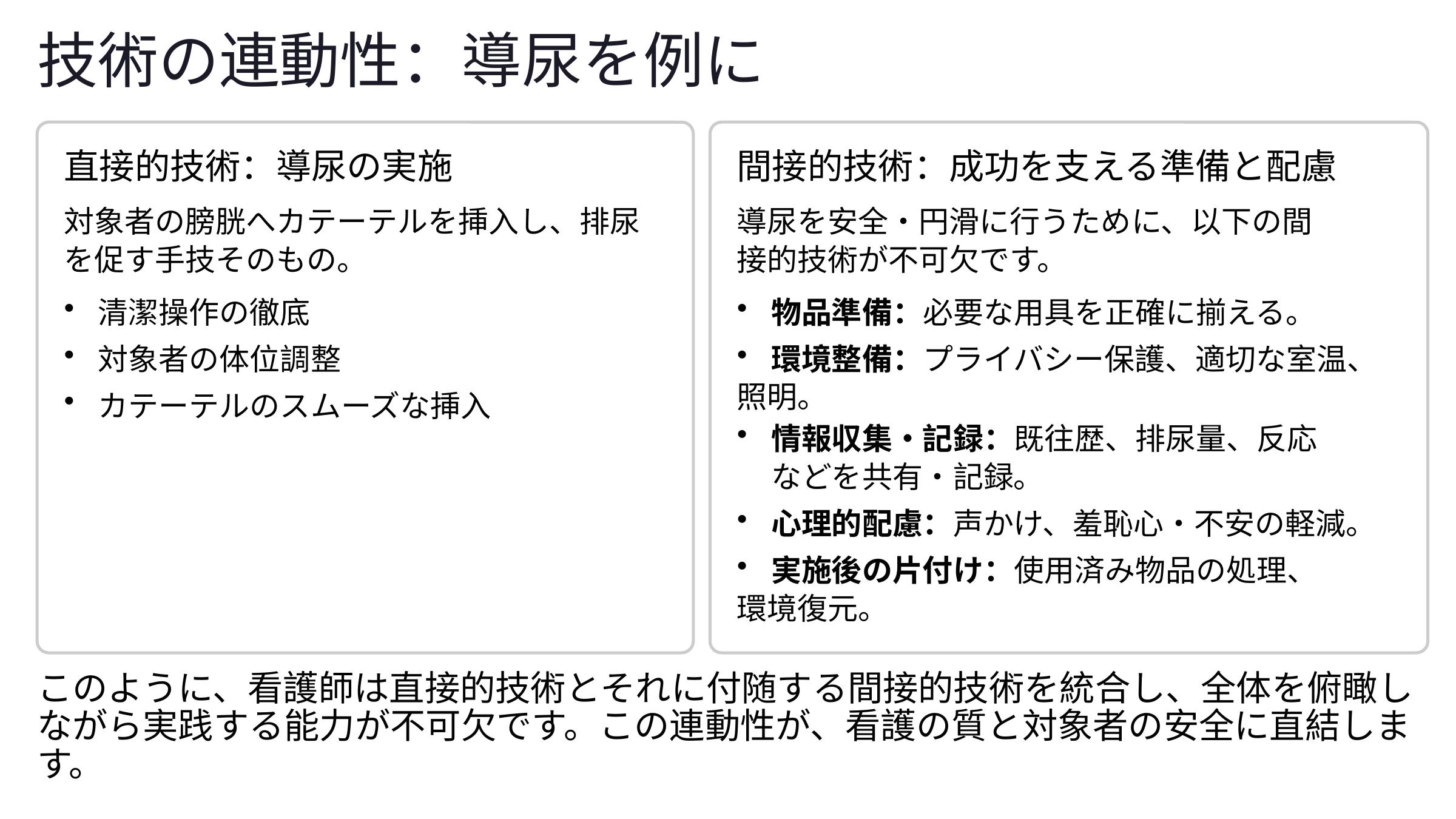

技術の連動性：導尿を例に

直接的技術：導尿の実施
間接的技術：成功を支える準備と配慮
対象者の膀胱へカテーテルを挿入し、排尿を促す手技そのもの。
導尿を安全・円滑に行うために、以下の間接的技術が不可欠です。
清潔操作の徹底
物品準備：必要な用具を正確に揃える。
対象者の体位調整
環境整備：プライバシー保護、適切な室温、
照明。
カテーテルのスムーズな挿入
情報収集・記録：既往歴、排尿量、反応などを共有・記録。
心理的配慮：声かけ、羞恥心・不安の軽減。
実施後の片付け：使用済み物品の処理、
環境復元。
このように、看護師は直接的技術とそれに付随する間接的技術を統合し、全体を俯瞰しながら実践する能力が不可欠です。この連動性が、看護の質と対象者の安全に直結します。